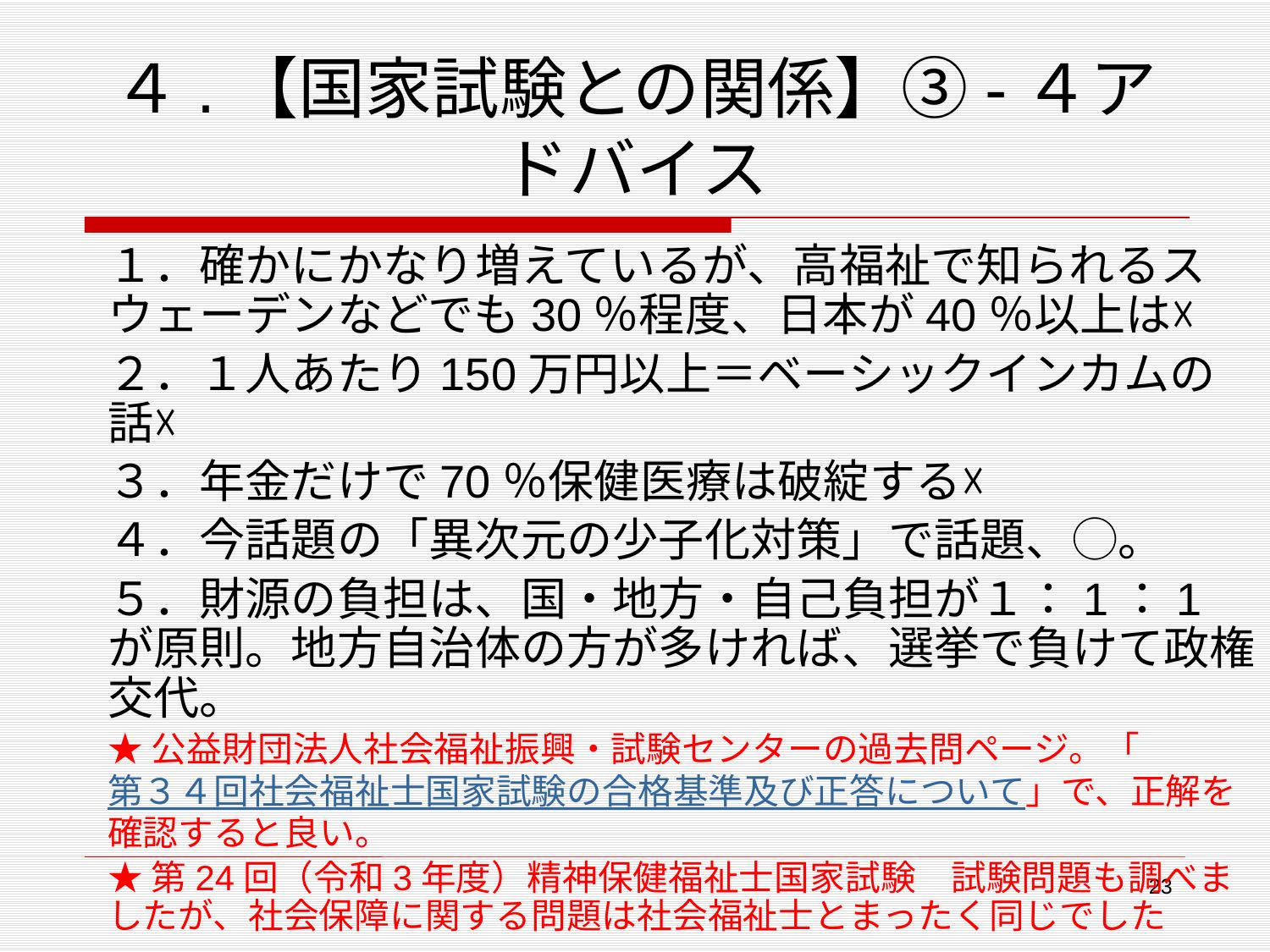

# ４.【国家試験との関係】③-４アドバイス
１．確かにかなり増えているが、高福祉で知られるスウェーデンなどでも30％程度、日本が40％以上は☓
２．１人あたり150万円以上＝ベーシックインカムの話☓
３．年金だけで70％保健医療は破綻する☓
４．今話題の「異次元の少子化対策」で話題、◯。
５．財源の負担は、国・地方・自己負担が１：1：1が原則。地方自治体の方が多ければ、選挙で負けて政権交代。
★公益財団法人社会福祉振興・試験センターの過去問ページ。「第３４回社会福祉士国家試験の合格基準及び正答について」で、正解を確認すると良い。
★第24回（令和3年度）精神保健福祉士国家試験　試験問題も調べましたが、社会保障に関する問題は社会福祉士とまったく同じでした

23